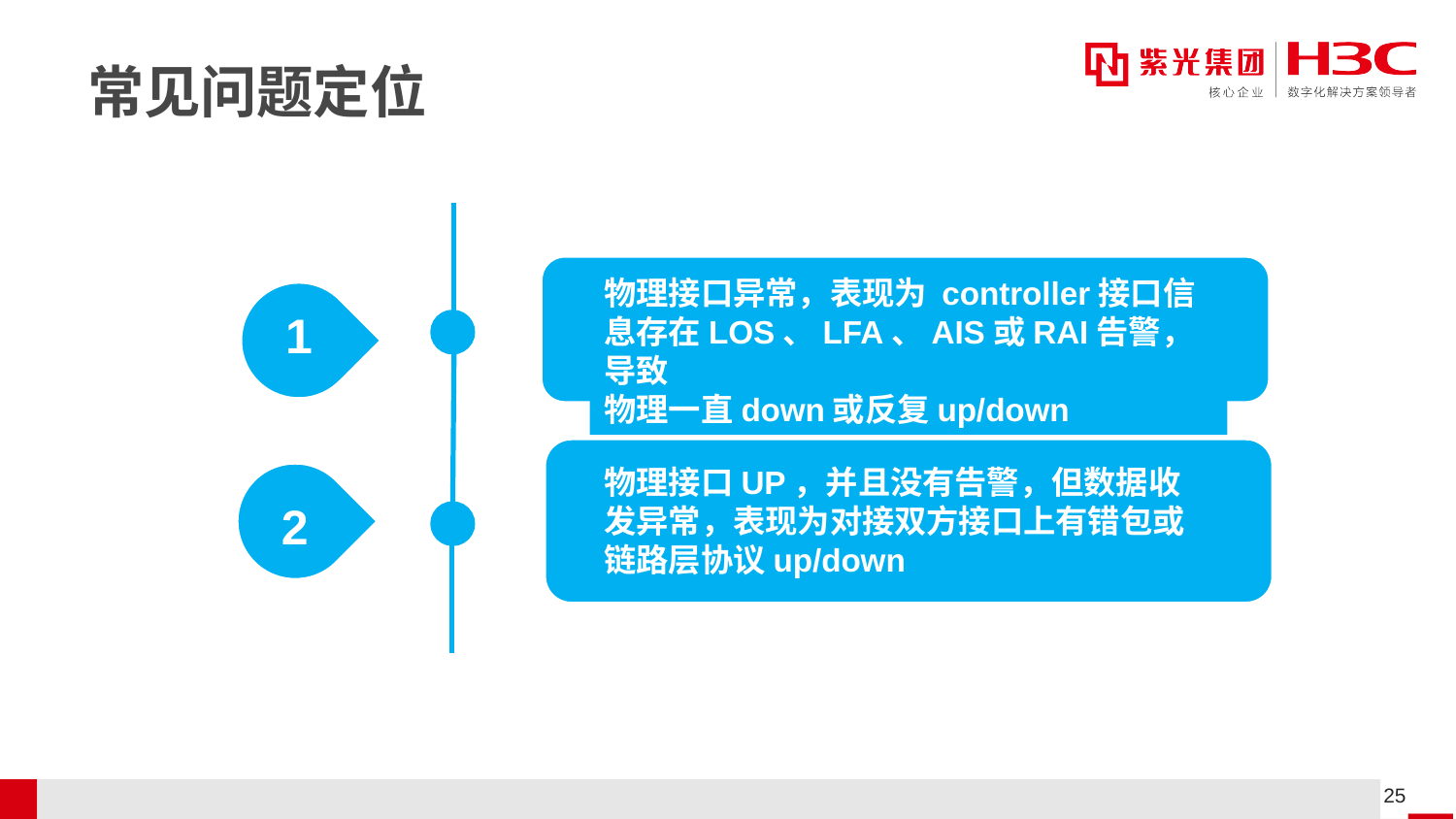

# 常见问题定位

物理接口异常，表现为 controller接口信息存在LOS、LFA、AIS或RAI告警，导致
物理一直down或反复up/down

1

物理接口UP，并且没有告警，但数据收发异常，表现为对接双方接口上有错包或链路层协议up/down

2